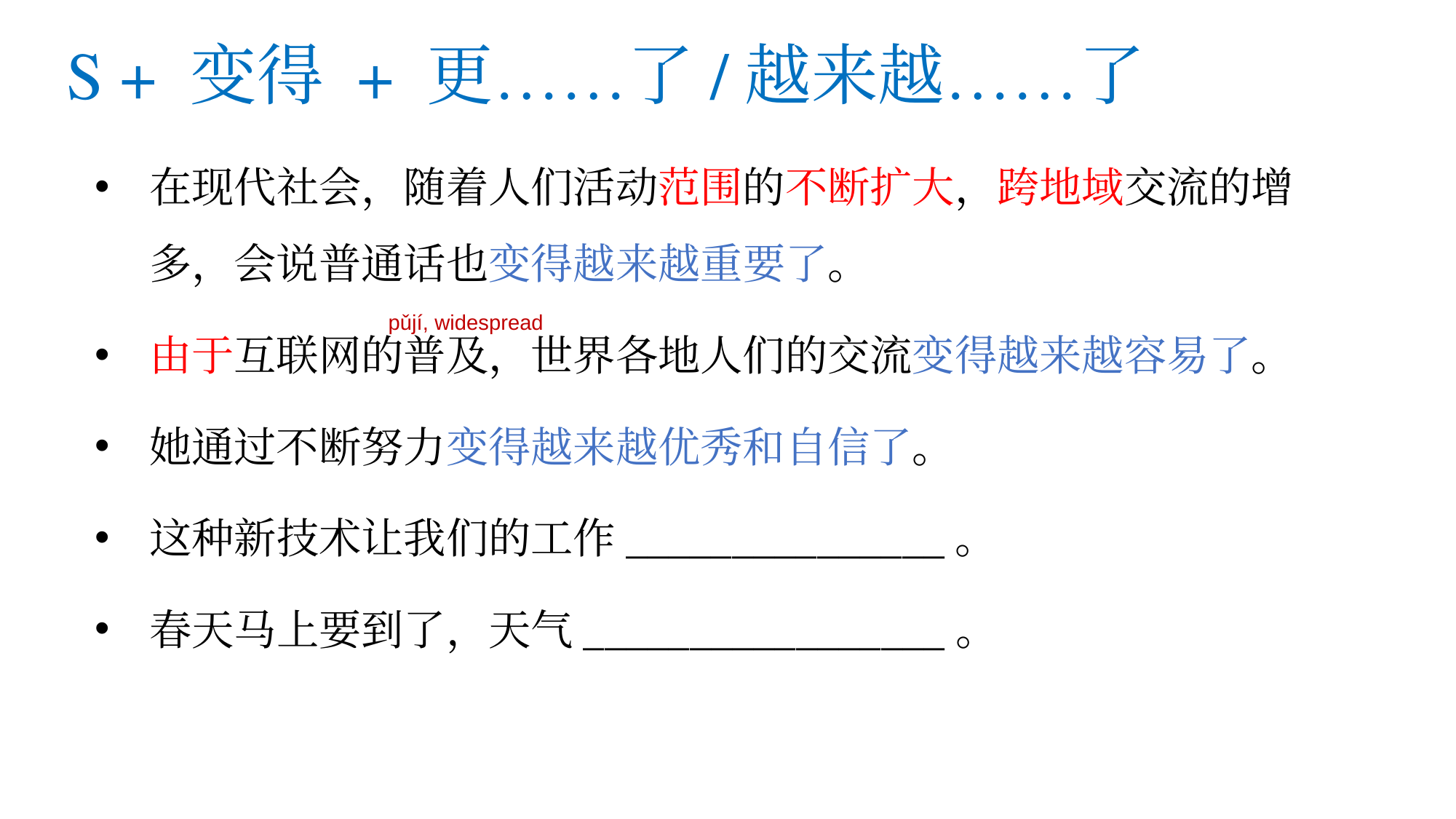

# S + 变得 + 更……了/越来越……了
在现代社会，随着人们活动范围的不断扩大，跨地域交流的增多，会说普通话也变得越来越重要了。
由于互联网的普及，世界各地人们的交流变得越来越容易了。
她通过不断努力变得越来越优秀和自信了。
这种新技术让我们的工作_______________。
春天马上要到了，天气_________________。
pǔjí, widespread